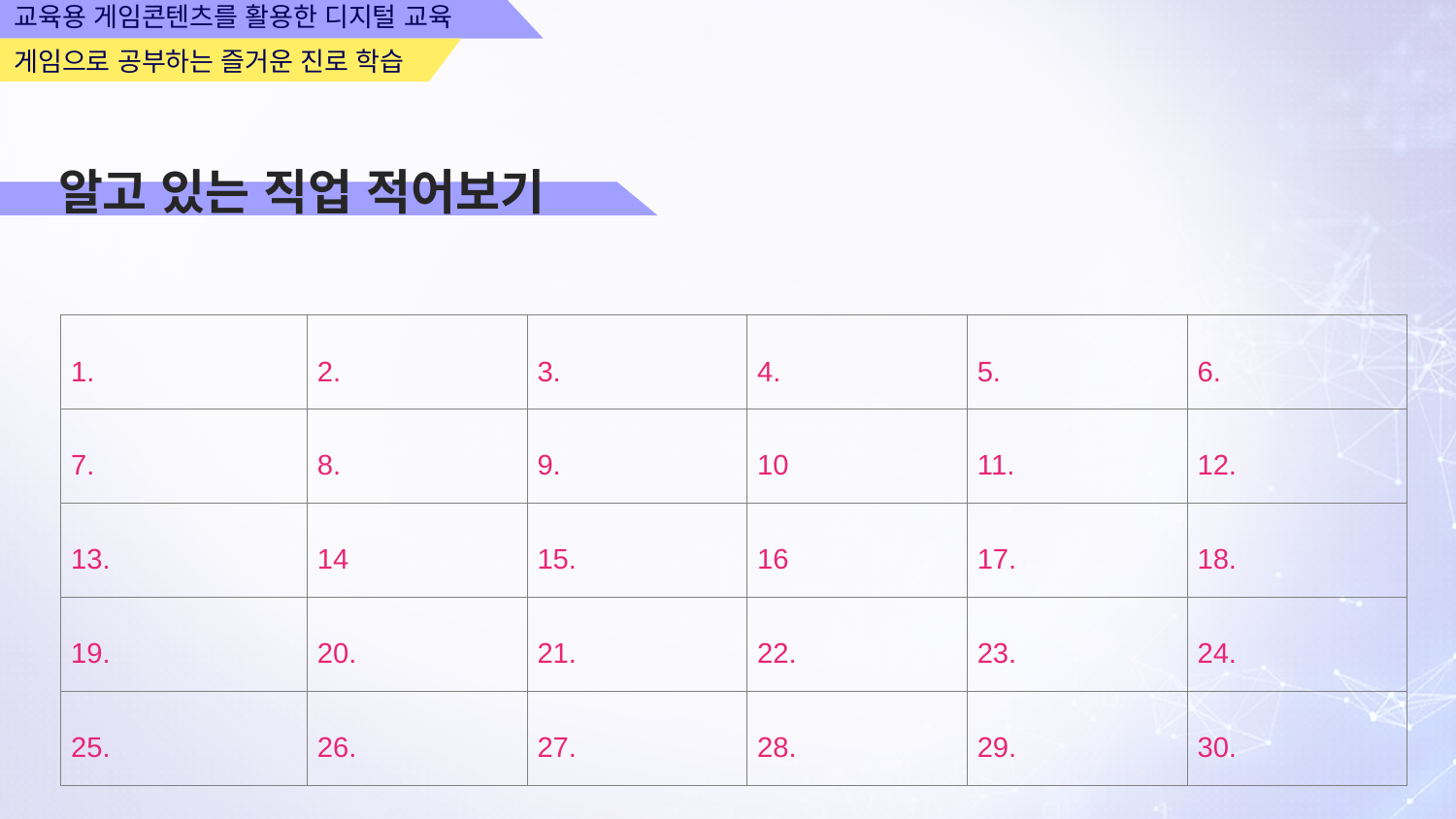

알고 있는 직업 적어보기

| 1. | 2. | 3. | 4. | 5. | 6. |
| --- | --- | --- | --- | --- | --- |
| 7. | 8. | 9. | 10 | 11. | 12. |
| 13. | 14 | 15. | 16 | 17. | 18. |
| 19. | 20. | 21. | 22. | 23. | 24. |
| 25. | 26. | 27. | 28. | 29. | 30. |